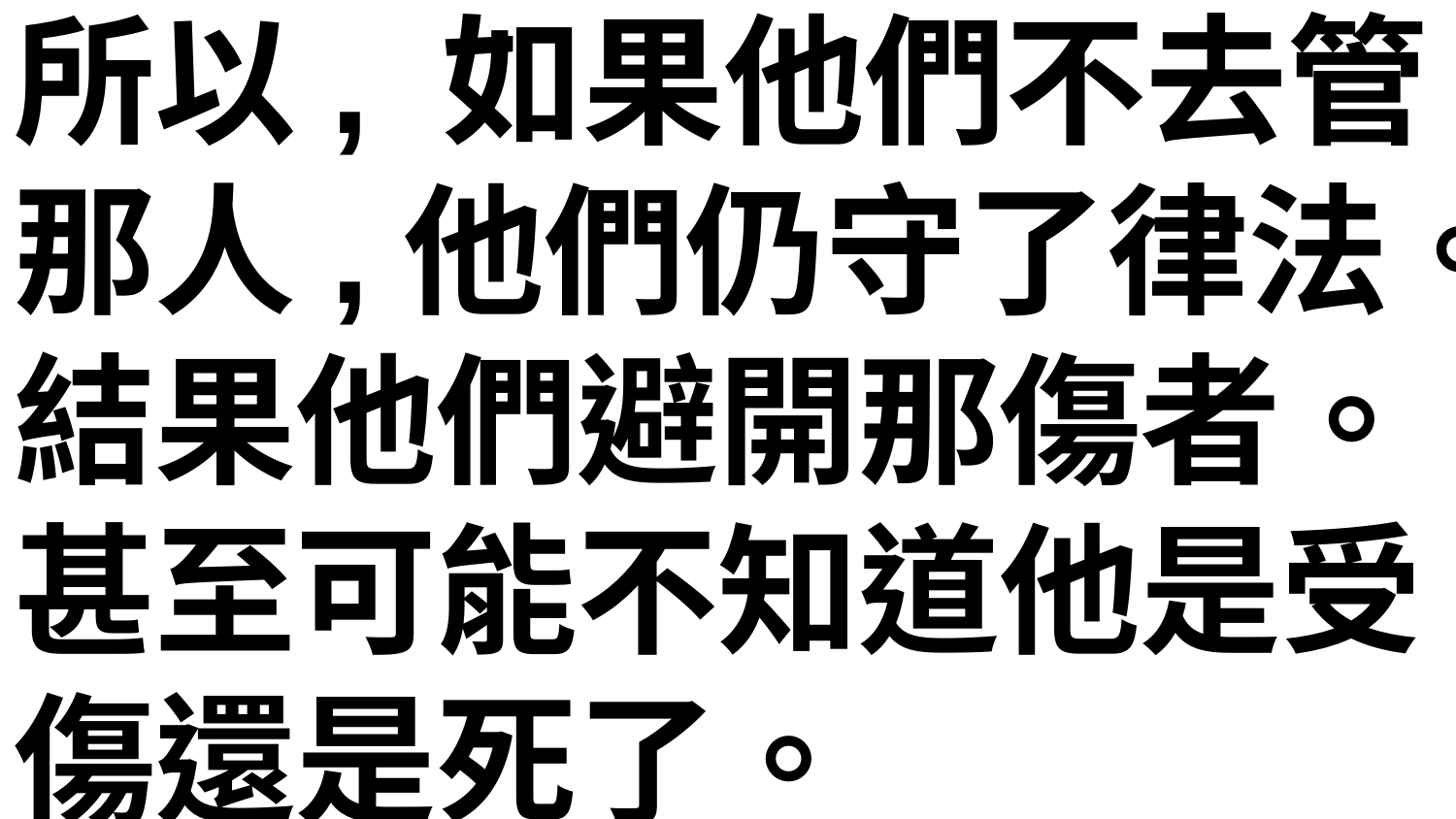

所以, 如果他們不去管那人,他們仍守了律法。結果他們避開那傷者。甚至可能不知道他是受傷還是死了。